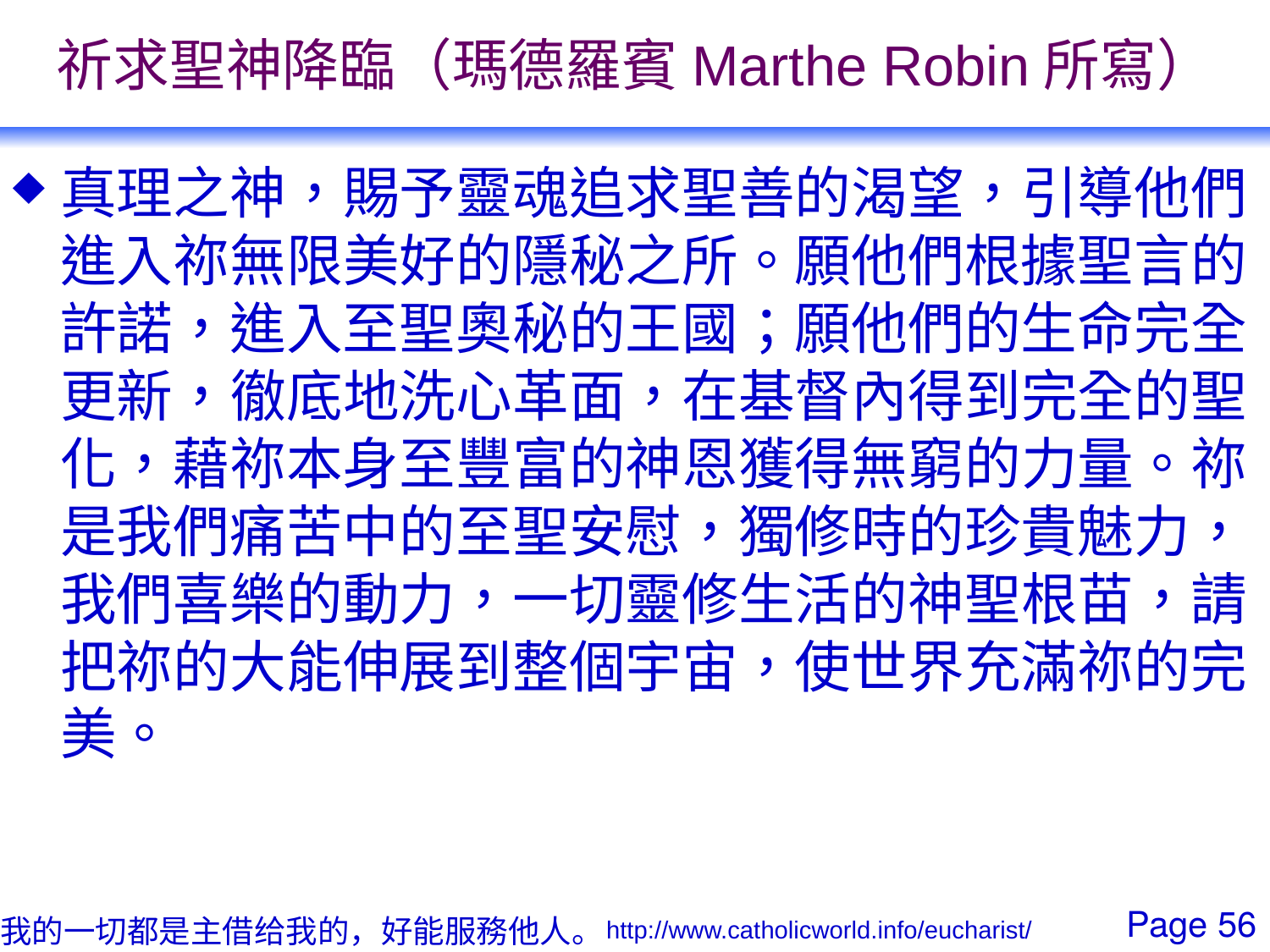

# 祈求聖神降臨（瑪德羅賓Marthe Robin所寫）
真理之神，賜予靈魂追求聖善的渴望，引導他們進入祢無限美好的隱秘之所。願他們根據聖言的許諾，進入至聖奧秘的王國；願他們的生命完全更新，徹底地洗心革面，在基督內得到完全的聖化，藉祢本身至豐富的神恩獲得無窮的力量。祢是我們痛苦中的至聖安慰，獨修時的珍貴魅力，我們喜樂的動力，一切靈修生活的神聖根苗，請把祢的大能伸展到整個宇宙，使世界充滿祢的完美。